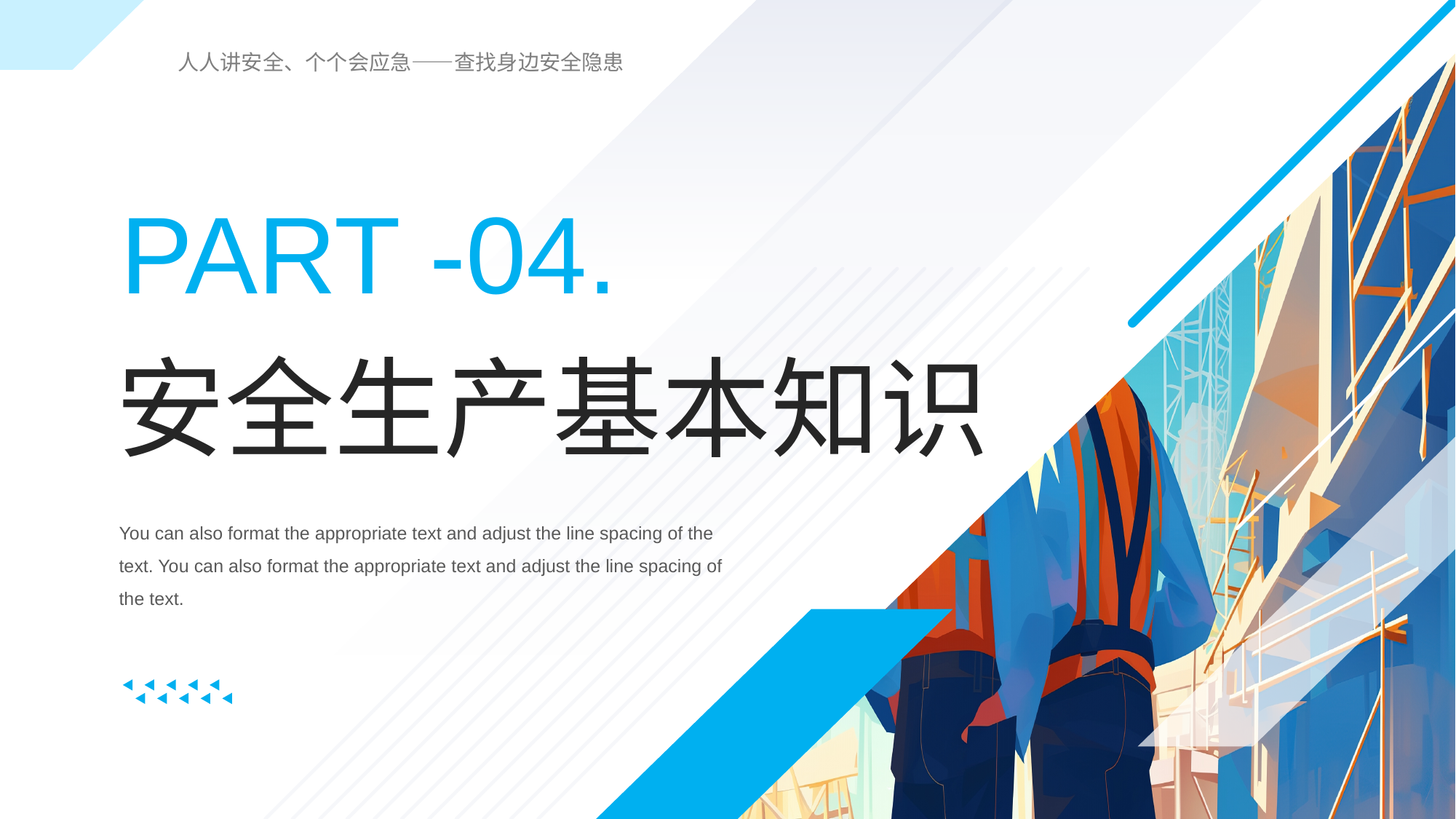

人人讲安全、个个会应急——查找身边安全隐患

PART -04.
安全生产基本知识

You can also format the appropriate text and adjust the line spacing of the text. You can also format the appropriate text and adjust the line spacing of the text.